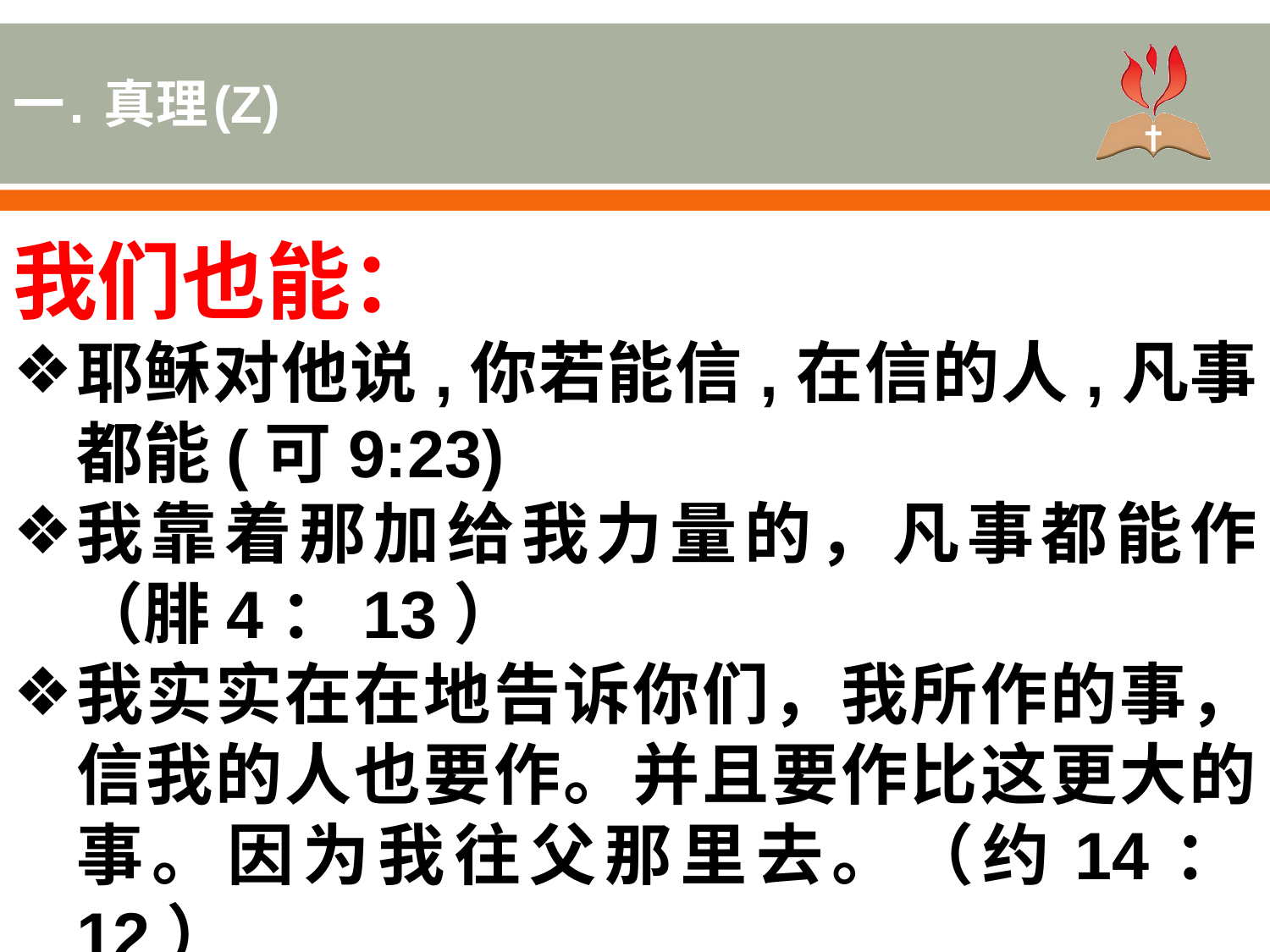

一. 真理(Z)
我们也能：
耶稣对他说,你若能信,在信的人,凡事都能(可9:23)
我靠着那加给我力量的，凡事都能作（腓4：13）
我实实在在地告诉你们，我所作的事，信我的人也要作。并且要作比这更大的事。因为我往父那里去。（约14：12）